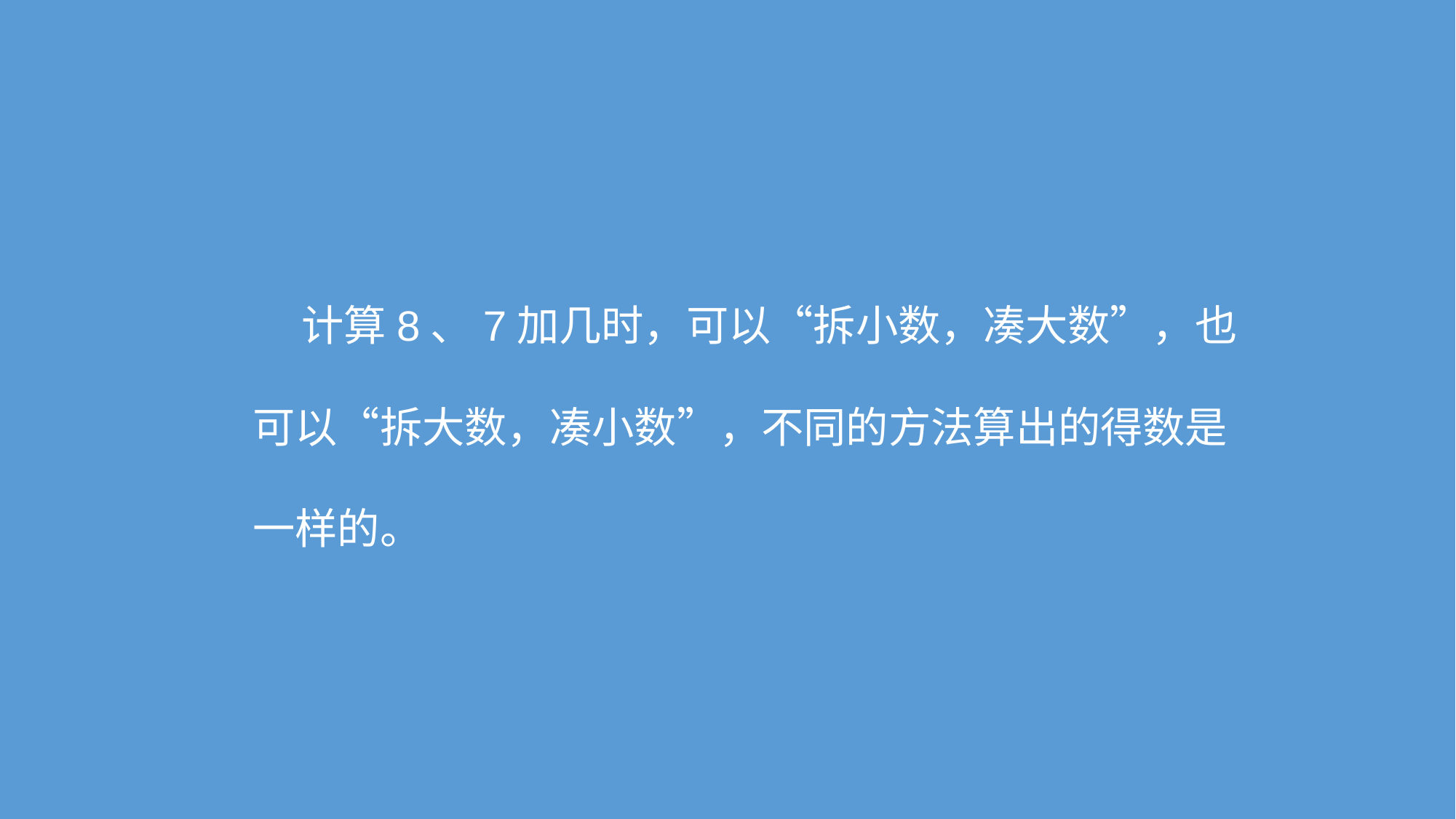

计算8、7加几时，可以“拆小数，凑大数”，也可以“拆大数，凑小数”，不同的方法算出的得数是一样的。